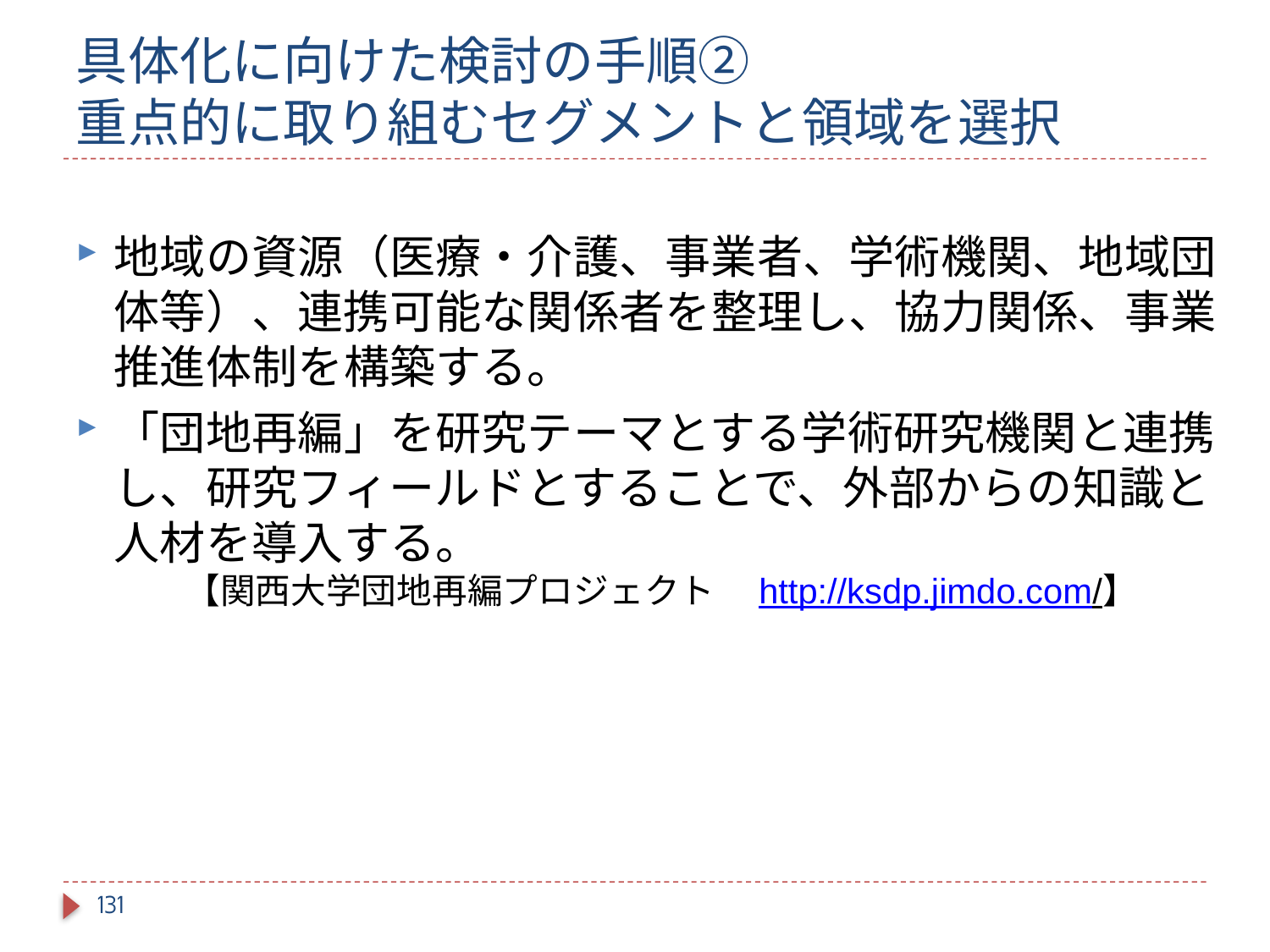

# 具体化に向けた検討の手順② 重点的に取り組むセグメントと領域を選択
地域の資源（医療・介護、事業者、学術機関、地域団体等）、連携可能な関係者を整理し、協力関係、事業推進体制を構築する。
「団地再編」を研究テーマとする学術研究機関と連携し、研究フィールドとすることで、外部からの知識と人材を導入する。
　　【関西大学団地再編プロジェクト　http://ksdp.jimdo.com/】
131